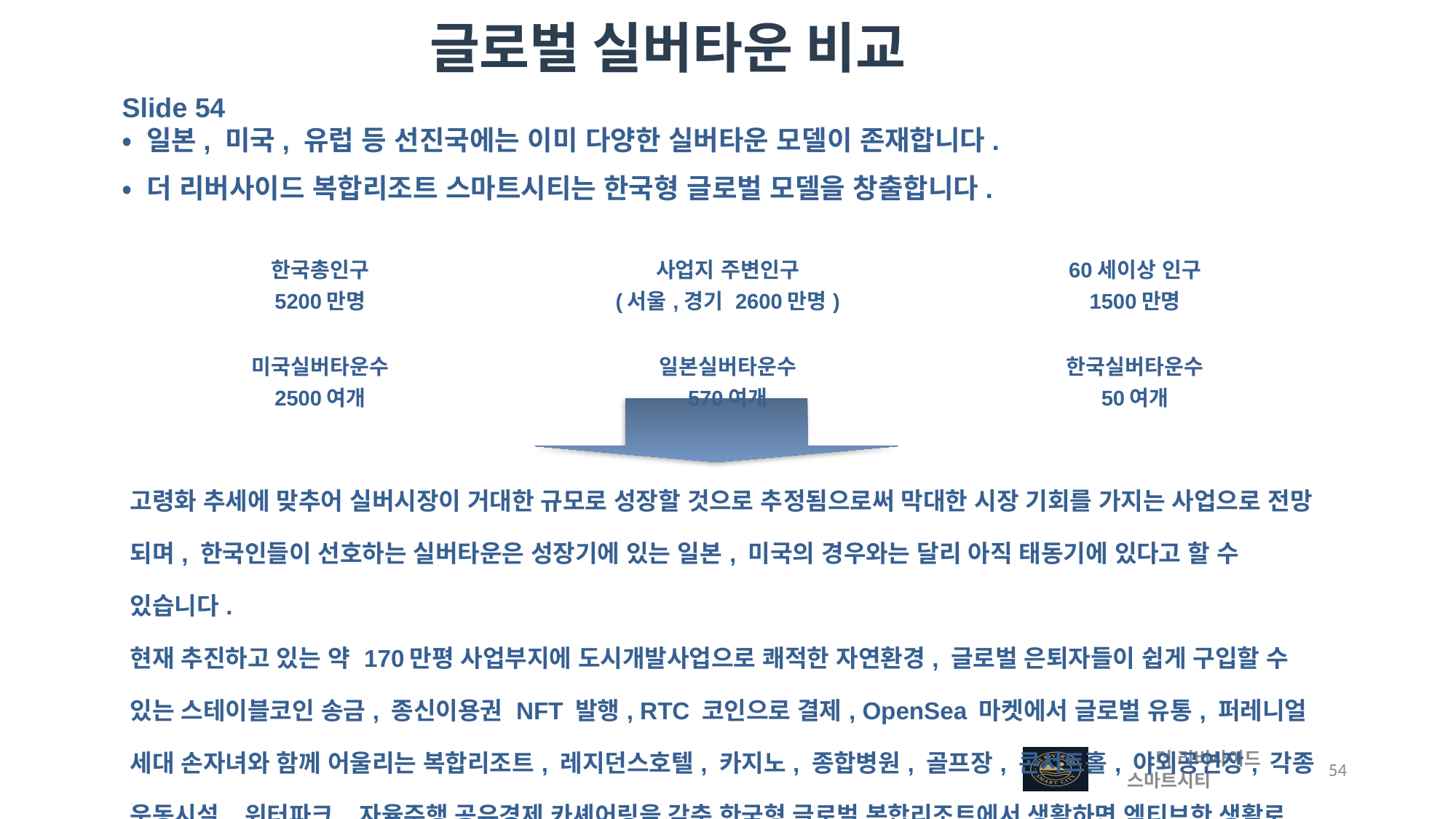

글로벌 실버타운 비교
Slide 54
• 일본, 미국, 유럽 등 선진국에는 이미 다양한 실버타운 모델이 존재합니다.
• 더 리버사이드 복합리조트 스마트시티는 한국형 글로벌 모델을 창출합니다.
| 한국총인구 5200만명 | 사업지 주변인구 (서울,경기 2600만명) | 60세이상 인구 1500만명 |
| --- | --- | --- |
| 미국실버타운수 2500여개 | 일본실버타운수 570여개 | 한국실버타운수 50여개 |

| 고령화 추세에 맞추어 실버시장이 거대한 규모로 성장할 것으로 추정됨으로써 막대한 시장 기회를 가지는 사업으로 전망 되며, 한국인들이 선호하는 실버타운은 성장기에 있는 일본, 미국의 경우와는 달리 아직 태동기에 있다고 할 수 있습니다. 현재 추진하고 있는 약 170만평 사업부지에 도시개발사업으로 쾌적한 자연환경, 글로벌 은퇴자들이 쉽게 구입할 수 있는 스테이블코인 송금, 종신이용권 NFT 발행, RTC 코인으로 결제, OpenSea 마켓에서 글로벌 유통, 퍼레니얼 세대 손자녀와 함께 어울리는 복합리조트, 레지던스호텔, 카지노, 종합병원, 골프장, 콘서트홀, 야외공연장, 각종 운동시설, 워터파크, 자율주행 공유경제 카셰어링을 갖춘 한국형 글로벌 복합리조트에서 생활하면 엑티브한 생활로 건강과 심리적 안정 및 행복감을 증진시킬 것입니다. |
| --- |
             더 리버사이드 스마트시티
  54